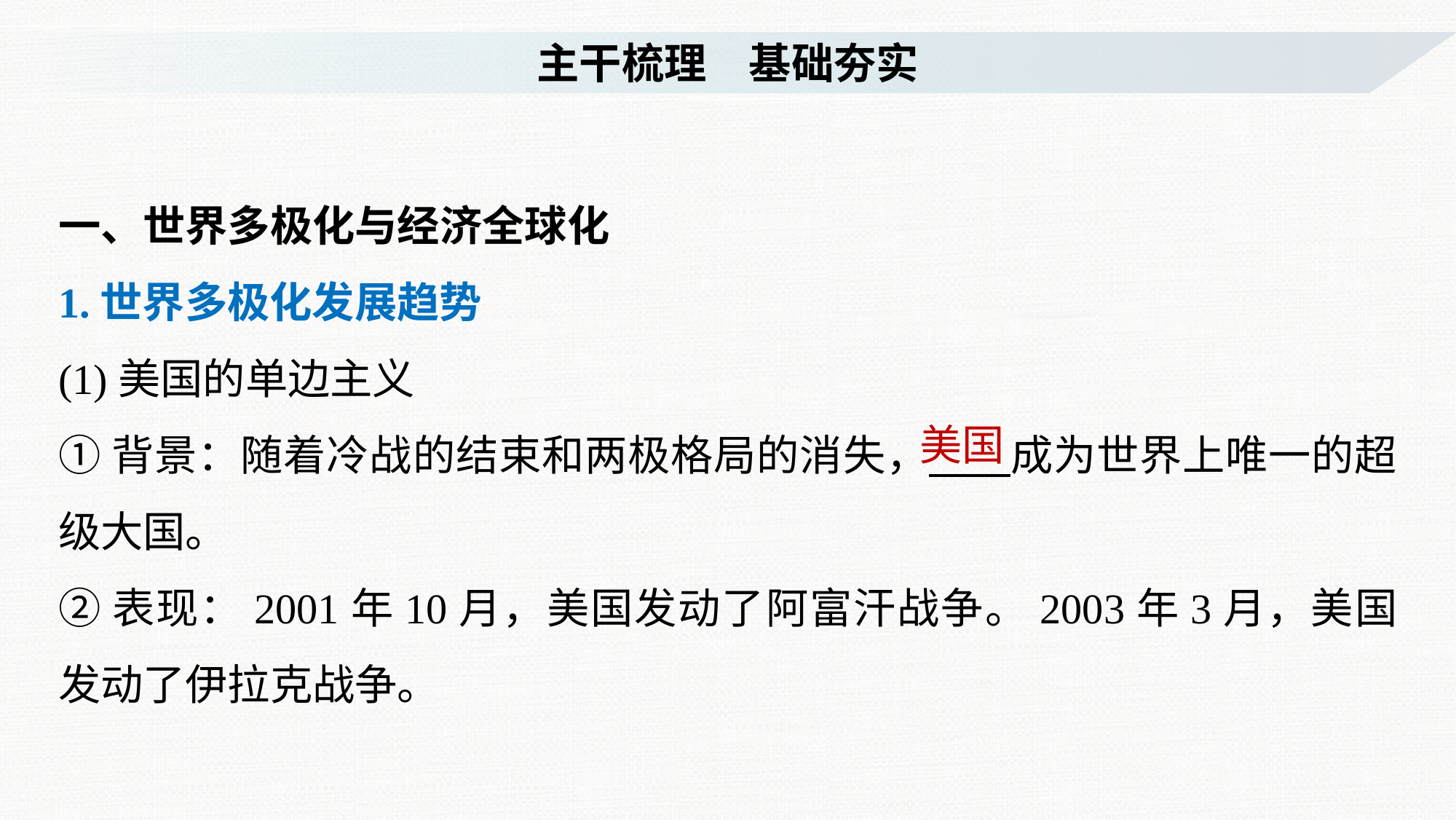

主干梳理　基础夯实

一、世界多极化与经济全球化
1.世界多极化发展趋势
(1)美国的单边主义
①背景：随着冷战的结束和两极格局的消失，        成为世界上唯一的超级大国。
②表现：2001年10月，美国发动了阿富汗战争。2003年3月，美国发动了伊拉克战争。
美国